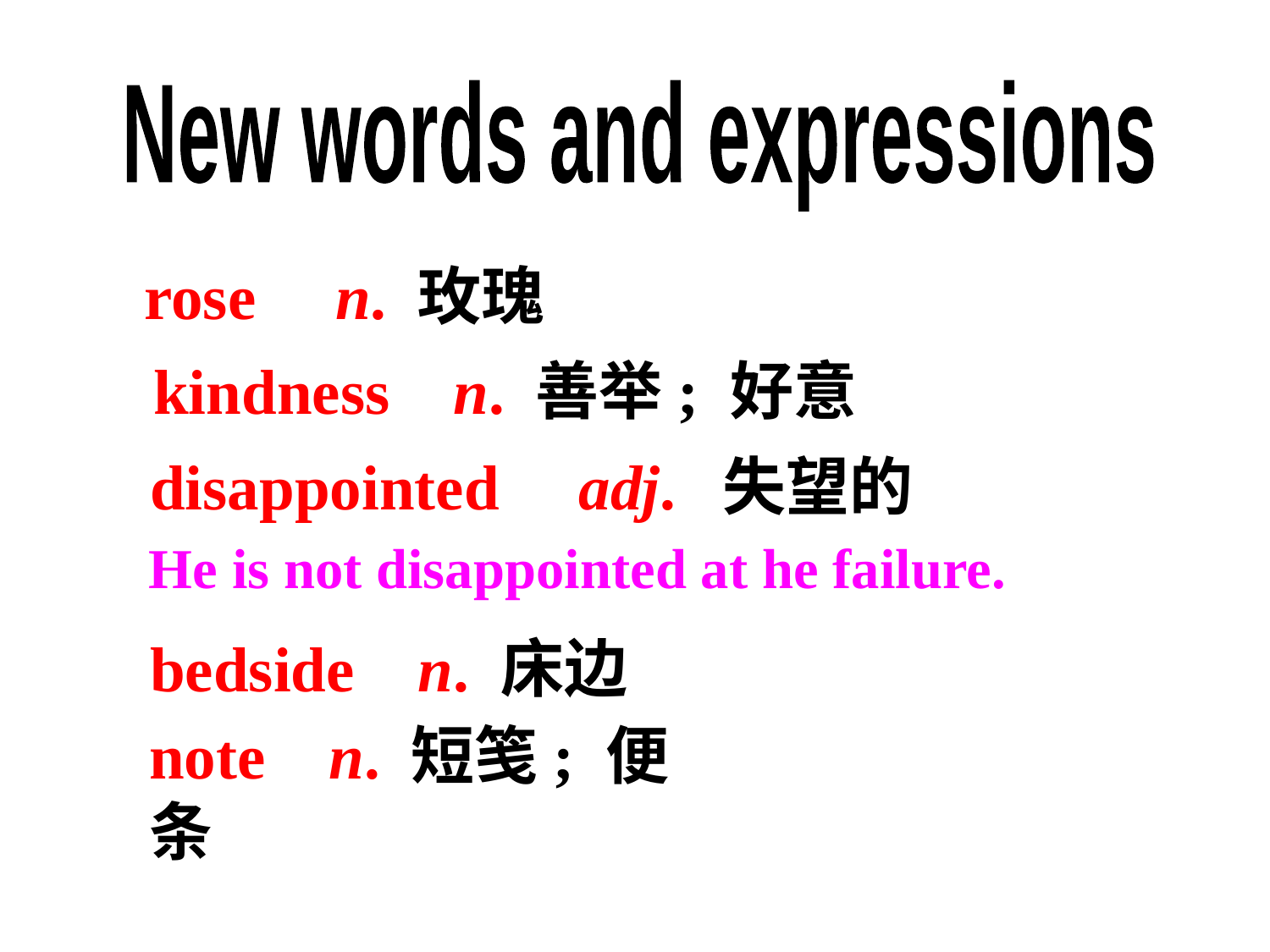

New words and expressions
rose     n. 玫瑰
kindness    n. 善举; 好意
disappointed     adj.  失望的
He is not disappointed at he failure.

bedside    n. 床边
note    n. 短笺; 便条